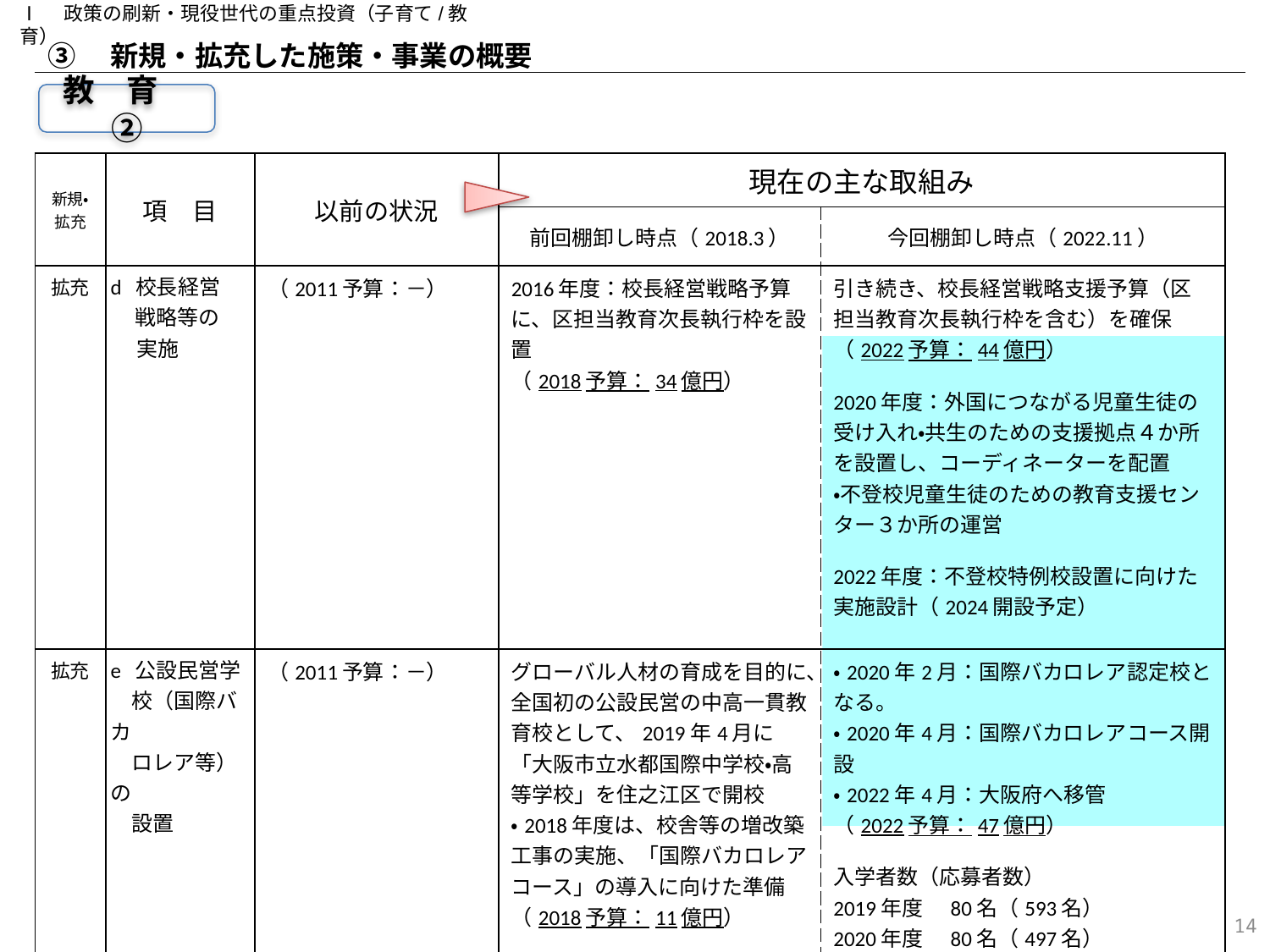

Ⅰ　政策の刷新・現役世代の重点投資（子育て/教育）
③　新規・拡充した施策・事業の概要
教　育　②
| 新規・ 拡充 | 項　目 | 以前の状況 | 現在の主な取組み |  |
| --- | --- | --- | --- | --- |
|  |  |  | 前回棚卸し時点（2018.3） | 今回棚卸し時点（2022.11） |
| 拡充 | d 校長経営 戦略等の 　 実施 | （2011予算：－） | 2016年度：校長経営戦略予算に、区担当教育次長執行枠を設置 （2018予算：34億円） | 引き続き、校長経営戦略支援予算（区担当教育次長執行枠を含む）を確保 （2022予算：44億円） 2020年度：外国につながる児童生徒の受け入れ・共生のための支援拠点４か所を設置し、コーディネーターを配置 ・不登校児童生徒のための教育支援センター３か所の運営 2022年度：不登校特例校設置に向けた実施設計（2024開設予定） |
| 拡充 | e 公設民営学 　校（国際バカ 　ロレア等）の 　設置 | （2011予算：－） | グローバル人材の育成を目的に、全国初の公設民営の中高一貫教育校として、2019年4月に「大阪市立水都国際中学校・高等学校」を住之江区で開校 ・2018年度は、校舎等の増改築工事の実施、「国際バカロレアコース」の導入に向けた準備 （2018予算：11億円） | ・2020年2月：国際バカロレア認定校となる。 ・2020年4月：国際バカロレアコース開設 ・2022年4月：大阪府へ移管 （2022予算：47億円） 入学者数（応募者数） 2019年度　80名（593名） 2020年度　80名（497名） 2021年度　80名（462名） |

14